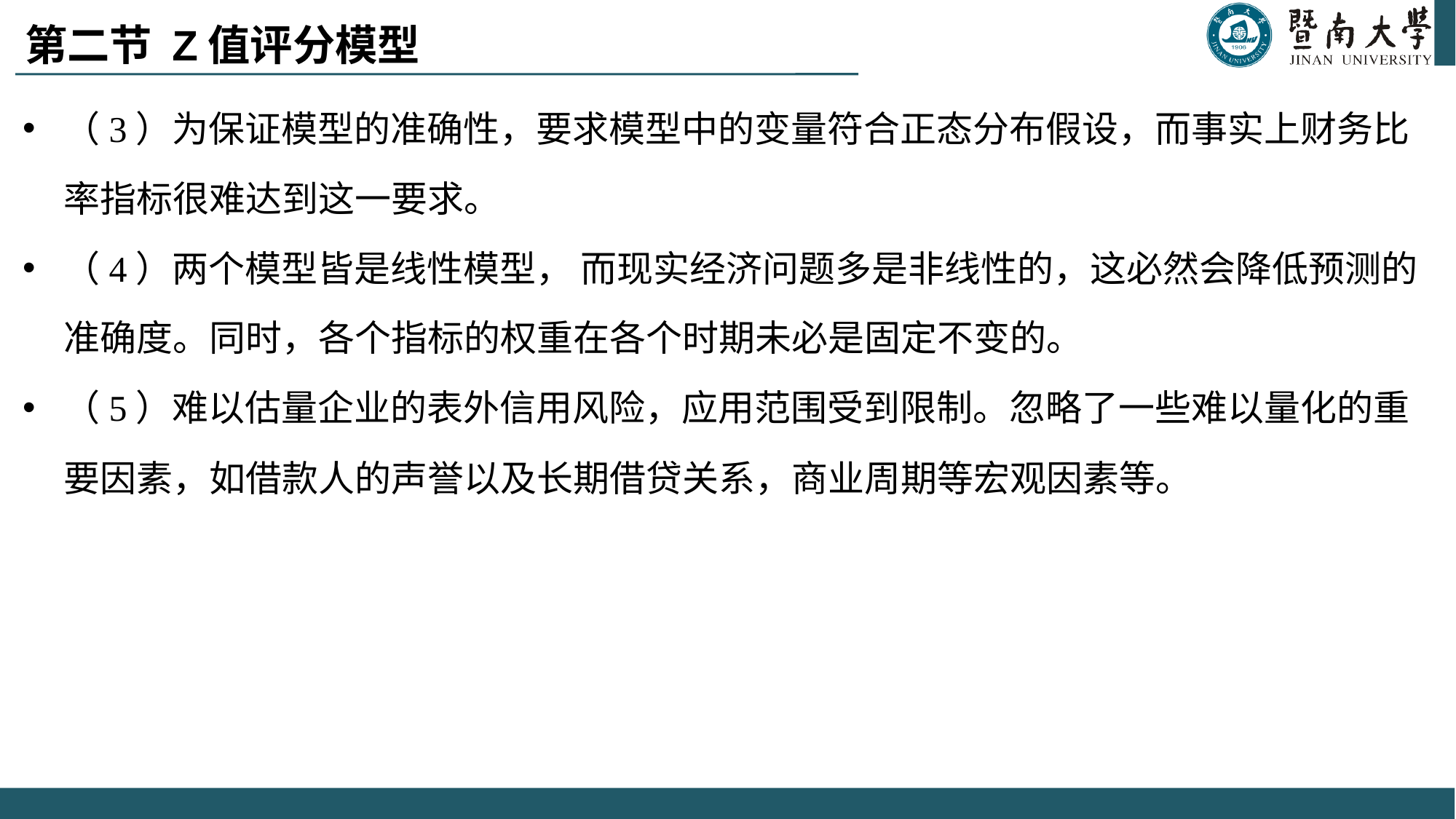

# 第二节 Z值评分模型
（3）为保证模型的准确性，要求模型中的变量符合正态分布假设，而事实上财务比率指标很难达到这一要求。
（4）两个模型皆是线性模型， 而现实经济问题多是非线性的，这必然会降低预测的准确度。同时，各个指标的权重在各个时期未必是固定不变的。
（5）难以估量企业的表外信用风险，应用范围受到限制。忽略了一些难以量化的重要因素，如借款人的声誉以及长期借贷关系，商业周期等宏观因素等。